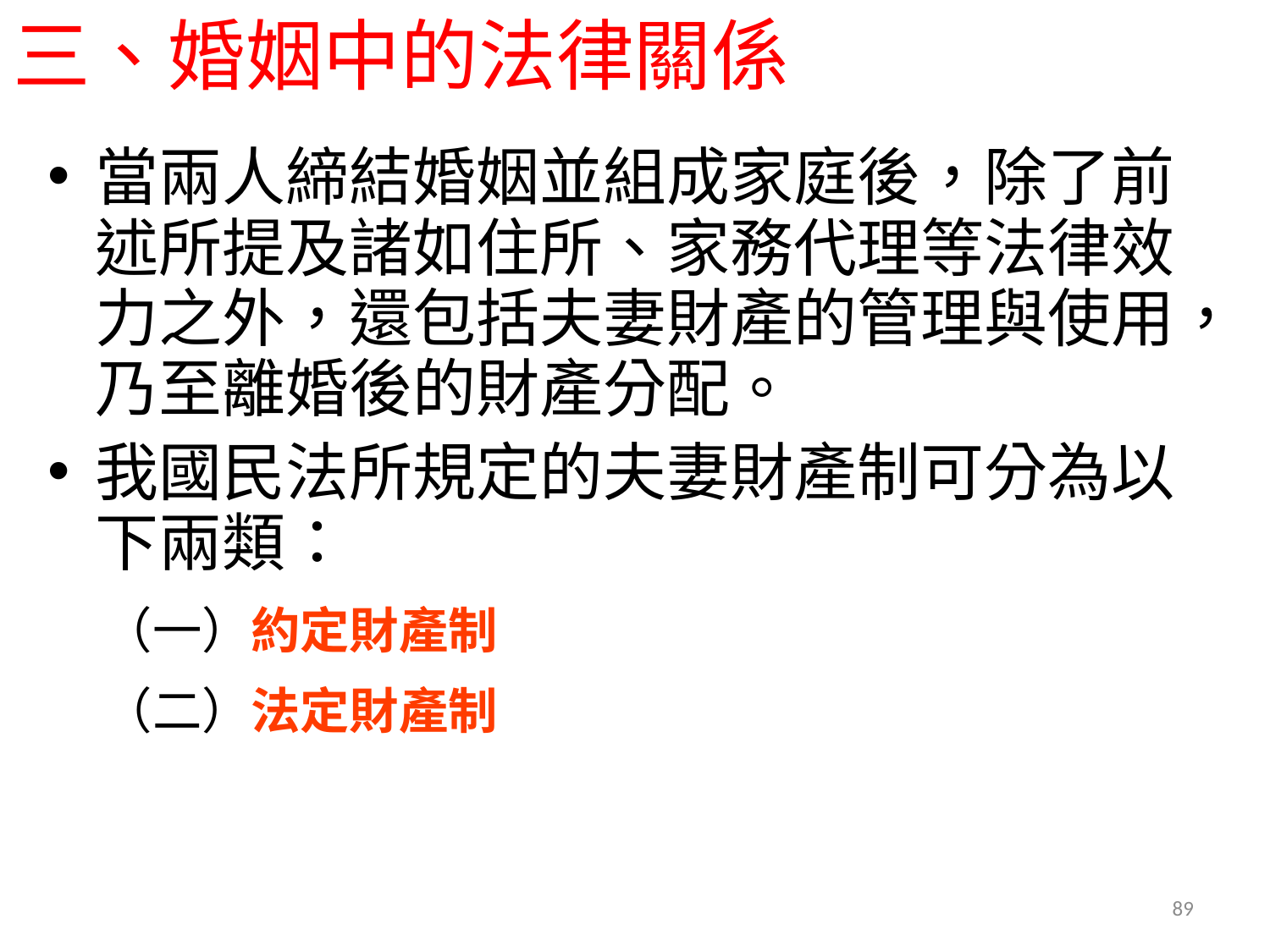

# 三、婚姻中的法律關係
當兩人締結婚姻並組成家庭後，除了前述所提及諸如住所、家務代理等法律效力之外，還包括夫妻財產的管理與使用，乃至離婚後的財產分配。
我國民法所規定的夫妻財產制可分為以下兩類：
（一）約定財產制
（二）法定財產制
89